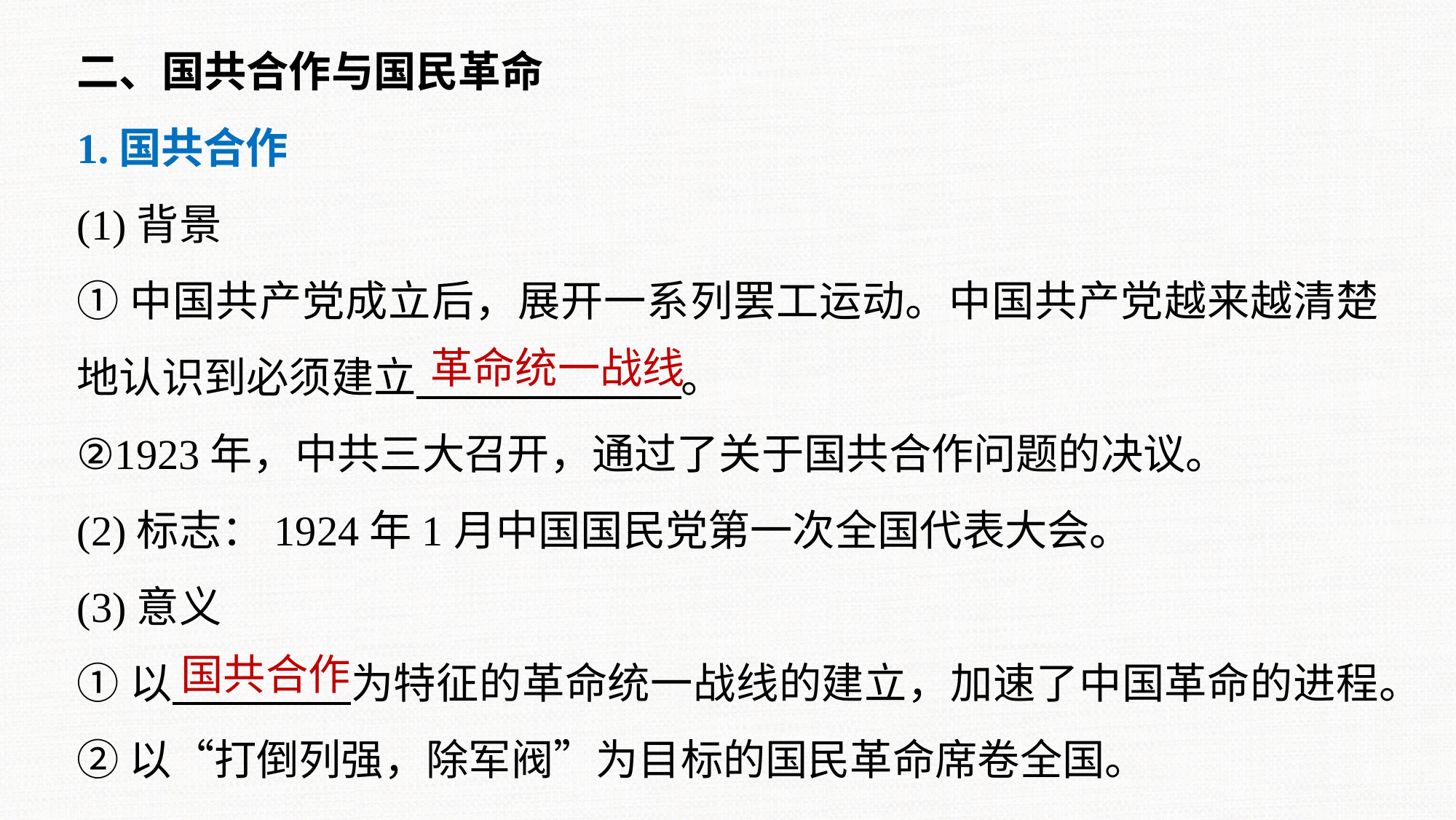

二、国共合作与国民革命
1.国共合作
(1)背景
①中国共产党成立后，展开一系列罢工运动。中国共产党越来越清楚地认识到必须建立                            。
②1923年，中共三大召开，通过了关于国共合作问题的决议。
(2)标志：1924年1月中国国民党第一次全国代表大会。
(3)意义
①以                  为特征的革命统一战线的建立，加速了中国革命的进程。
②以“打倒列强，除军阀”为目标的国民革命席卷全国。
革命统一战线
国共合作